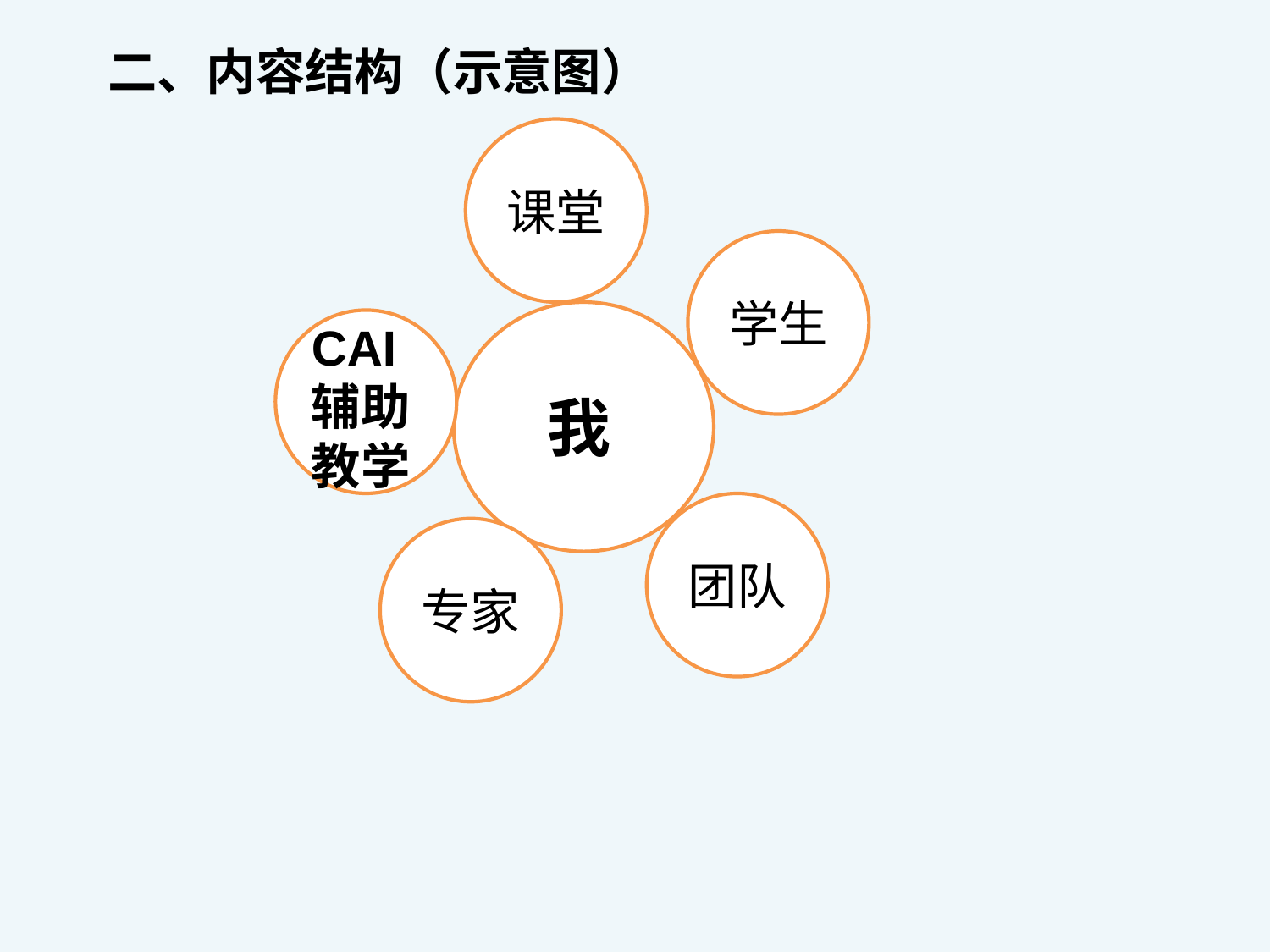

二、内容结构（示意图）
课堂
学生

CAI辅助教学
我
团队
专家